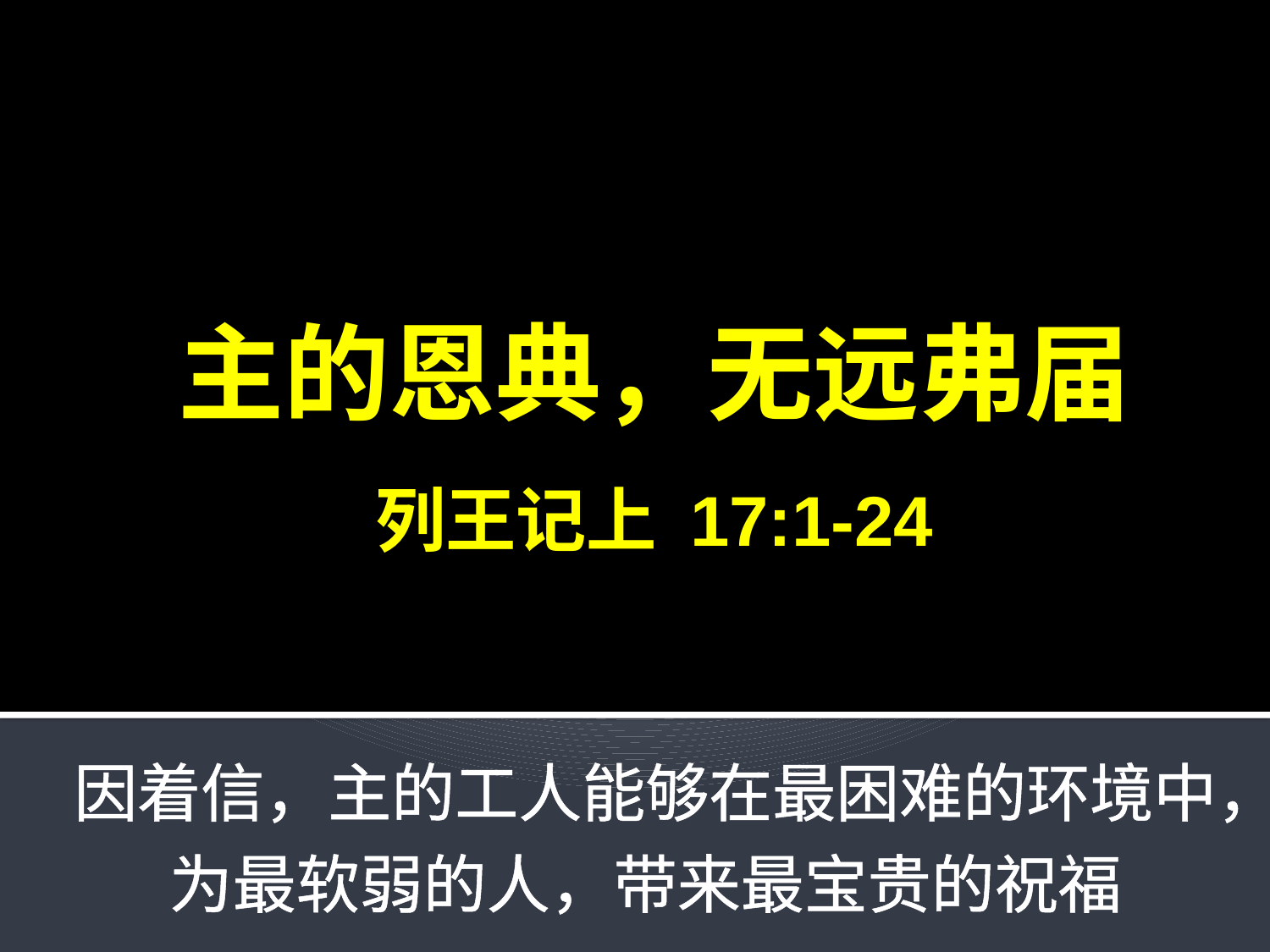

# 主的恩典，无远弗届 列王记上 17:1-24
因着信，主的工人能够在最困难的环境中，为最软弱的人，带来最宝贵的祝福